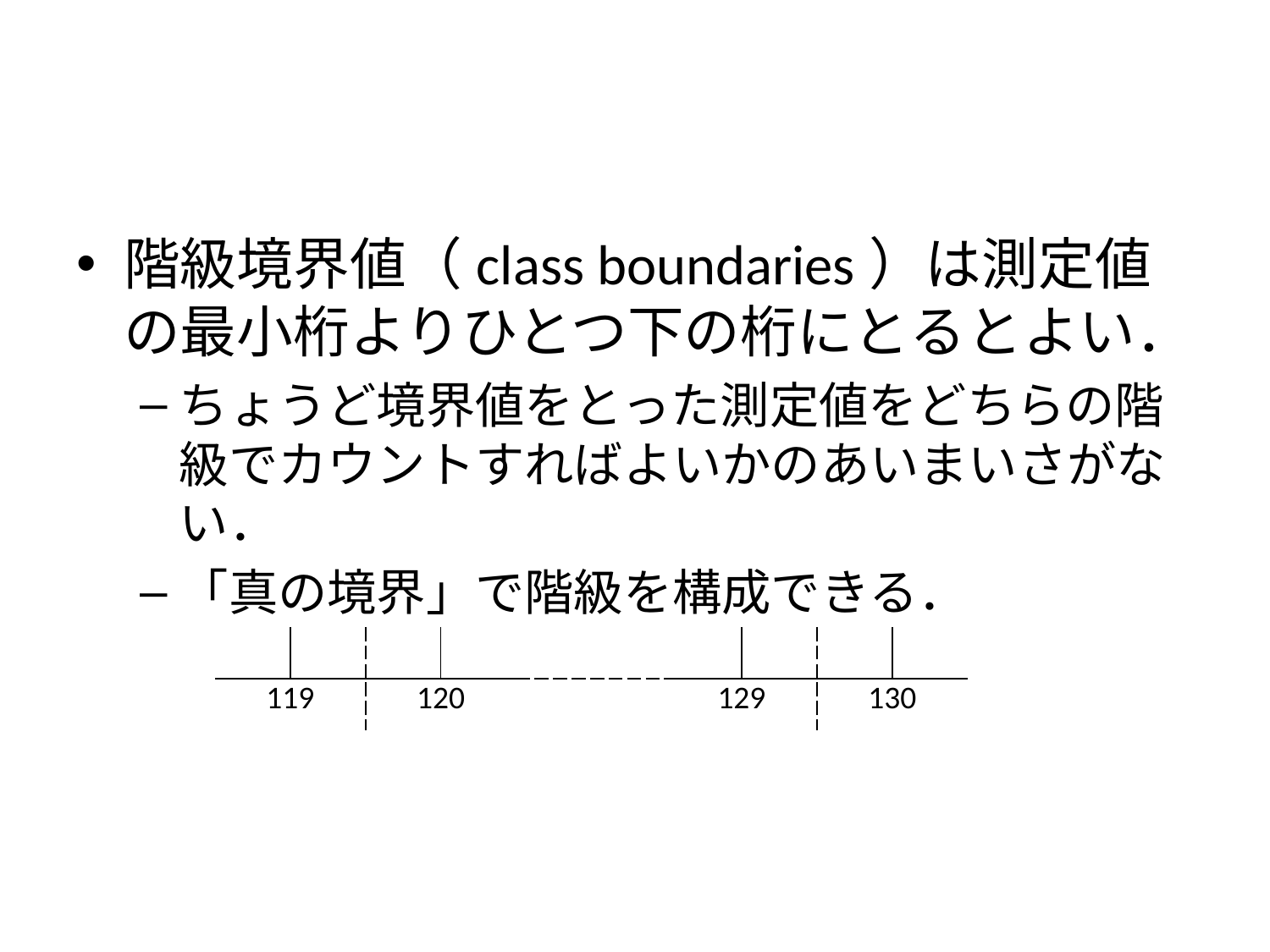

#
階級境界値（class boundaries）は測定値の最小桁よりひとつ下の桁にとるとよい．
ちょうど境界値をとった測定値をどちらの階級でカウントすればよいかのあいまいさがない．
「真の境界」で階級を構成できる．
|  |  |  |  |  |  |  |  |  |  |
| --- | --- | --- | --- | --- | --- | --- | --- | --- | --- |
| 119 |  | 120 |  |  |  | 129 |  | 130 |  |